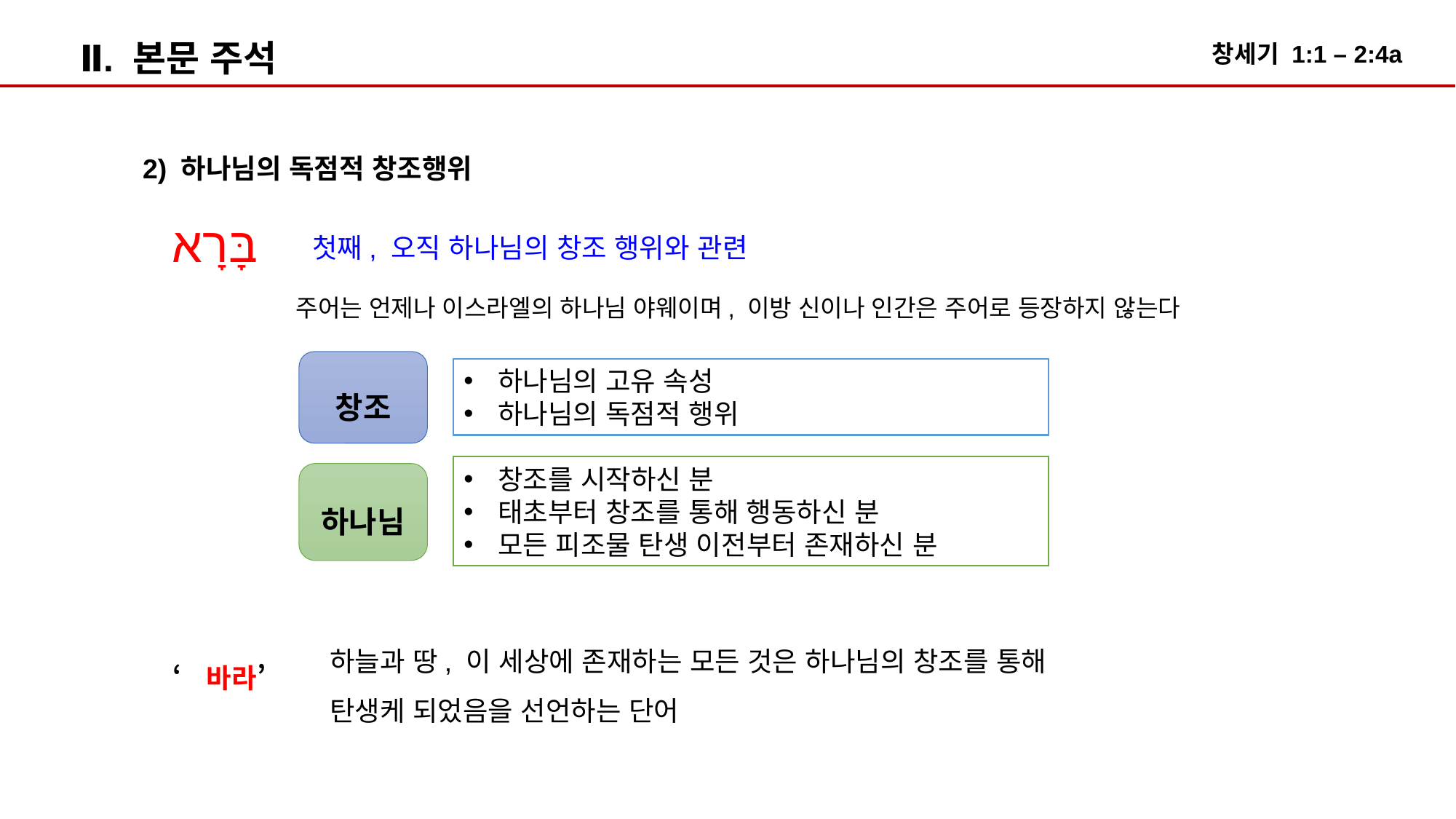

Ⅱ. 본문 주석
2) 하나님의 독점적 창조행위
בָּרָא
첫째, 오직 하나님의 창조 행위와 관련
주어는 언제나 이스라엘의 하나님 야웨이며, 이방 신이나 인간은 주어로 등장하지 않는다
창조
하나님의 고유 속성
하나님의 독점적 행위
창조를 시작하신 분
태초부터 창조를 통해 행동하신 분
모든 피조물 탄생 이전부터 존재하신 분
하나님
하늘과 땅, 이 세상에 존재하는 모든 것은 하나님의 창조를 통해
탄생케 되었음을 선언하는 단어
‘바라’